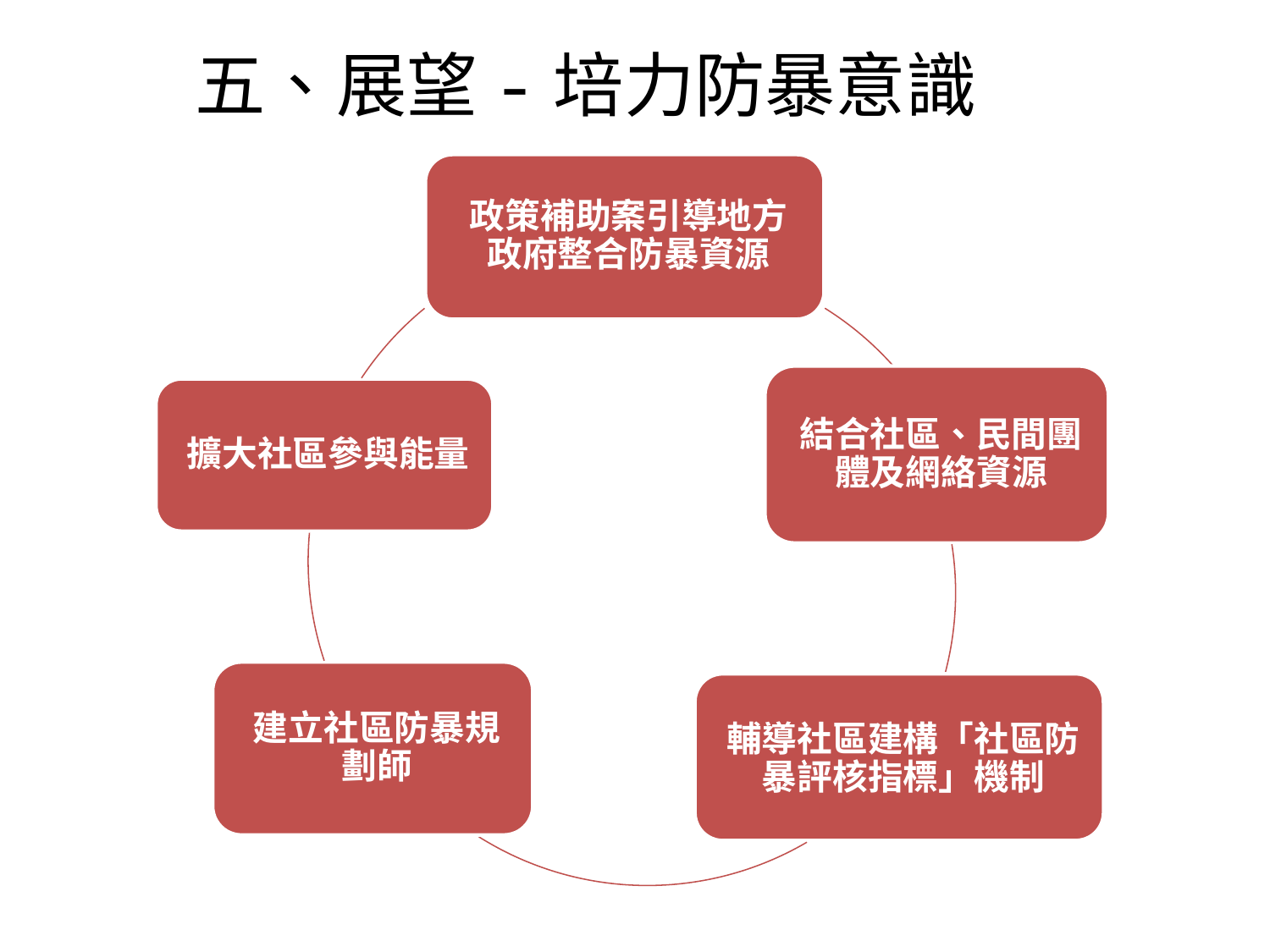

# 五、展望-培力防暴意識
政策補助案引導地方政府整合防暴資源
結合社區、民間團體及網絡資源

輔導社區建構「社區防暴評核指標」機制

建立社區防暴規劃師
擴大社區參與能量